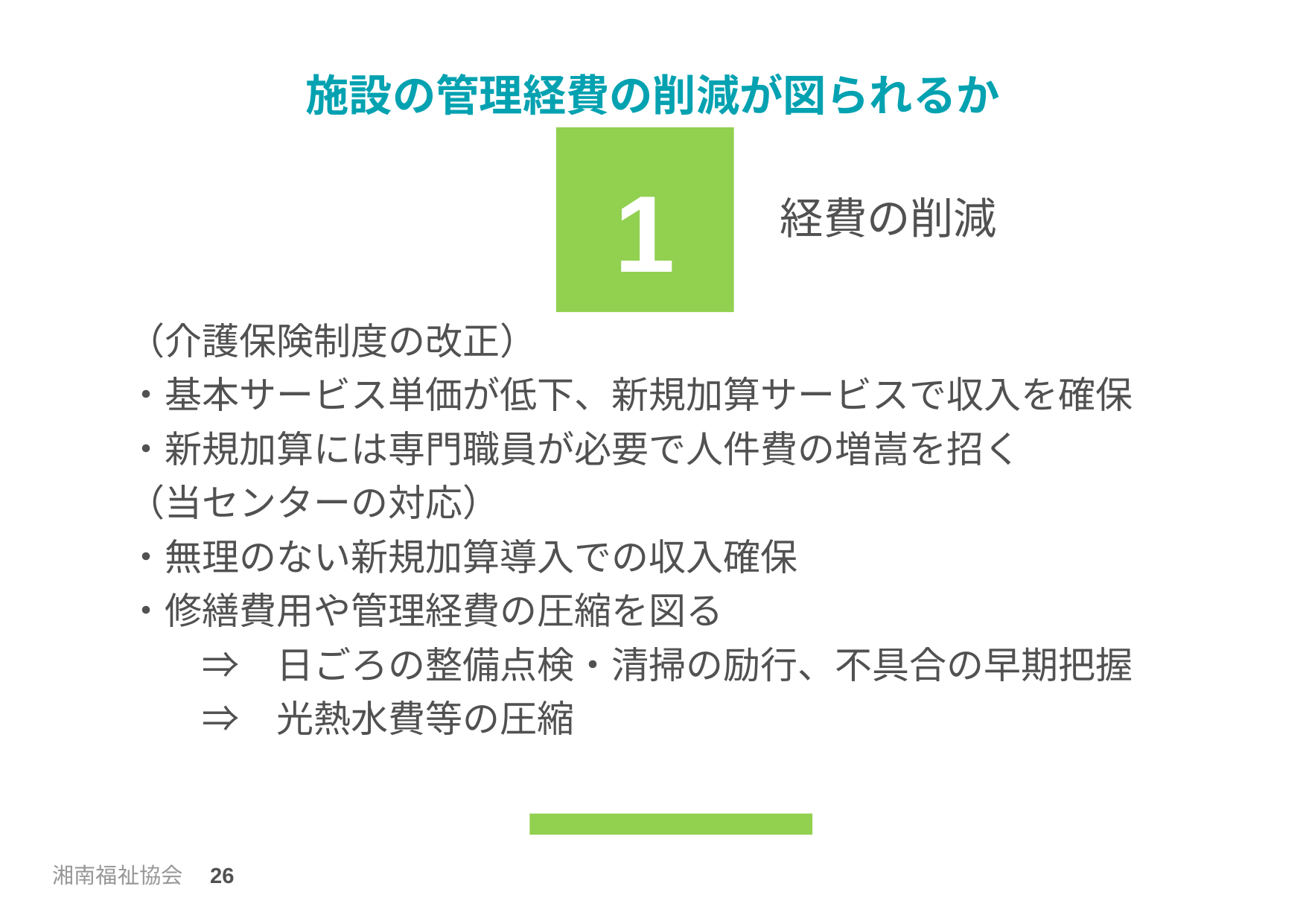

# 施設の管理経費の削減が図られるか
1
経費の削減
（介護保険制度の改正）
・基本サービス単価が低下、新規加算サービスで収入を確保
・新規加算には専門職員が必要で人件費の増嵩を招く
（当センターの対応）
・無理のない新規加算導入での収入確保
・修繕費用や管理経費の圧縮を図る
　　⇒　日ごろの整備点検・清掃の励行、不具合の早期把握
　　⇒　光熱水費等の圧縮

湘南福祉協会　26